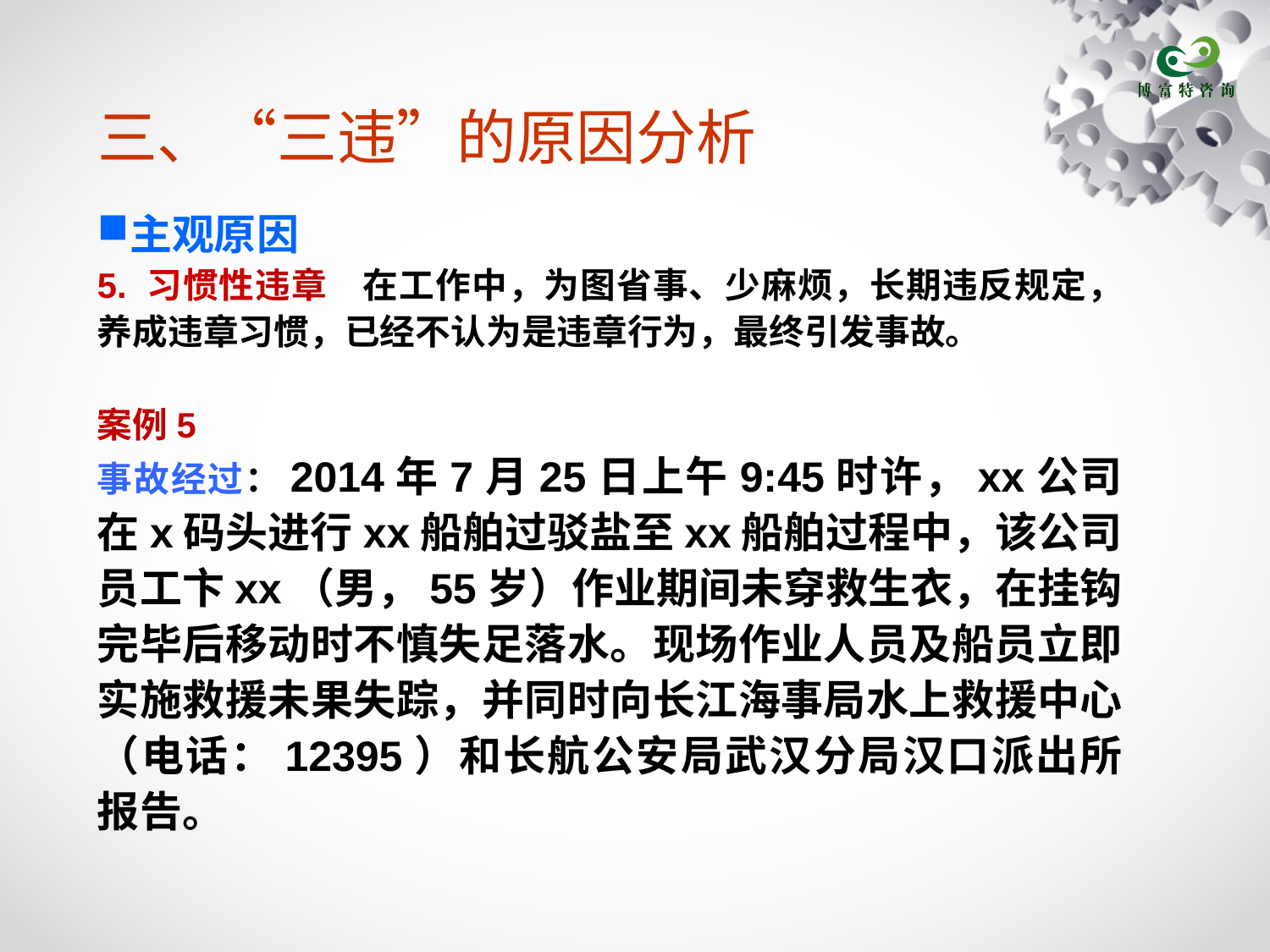

# 三、“三违”的原因分析
主观原因
5. 习惯性违章    在工作中，为图省事、少麻烦，长期违反规定，养成违章习惯，已经不认为是违章行为，最终引发事故。

案例5
事故经过：2014年7月25日上午9:45时许，xx公司在x码头进行xx船舶过驳盐至xx船舶过程中，该公司员工卞xx（男，55岁）作业期间未穿救生衣，在挂钩完毕后移动时不慎失足落水。现场作业人员及船员立即实施救援未果失踪，并同时向长江海事局水上救援中心（电话：12395）和长航公安局武汉分局汉口派出所报告。